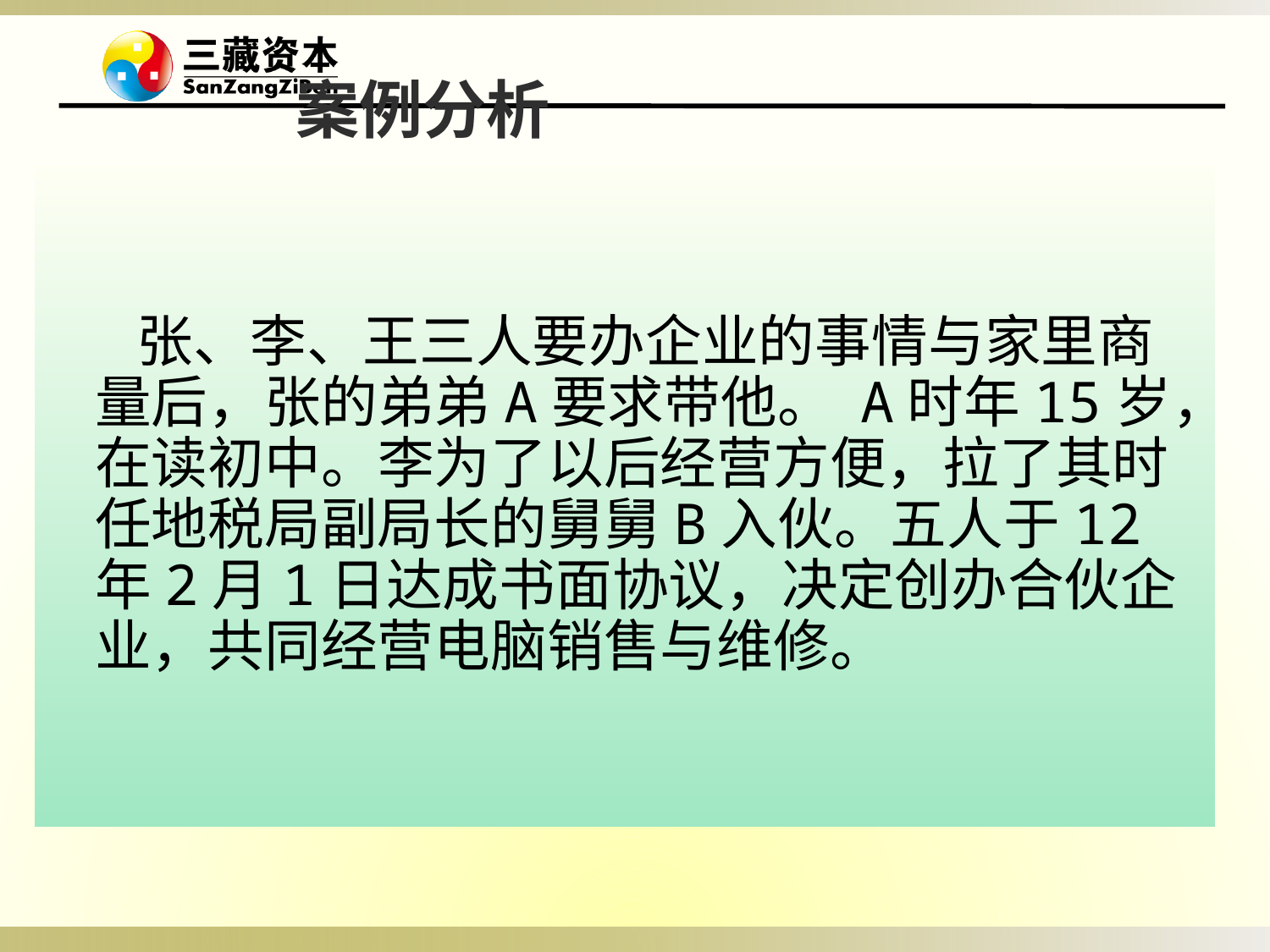

案例分析
      张、李、王三人要办企业的事情与家里商量后，张的弟弟A要求带他。 A时年15岁，在读初中。李为了以后经营方便，拉了其时任地税局副局长的舅舅B入伙。五人于12年2月1日达成书面协议，决定创办合伙企业，共同经营电脑销售与维修。